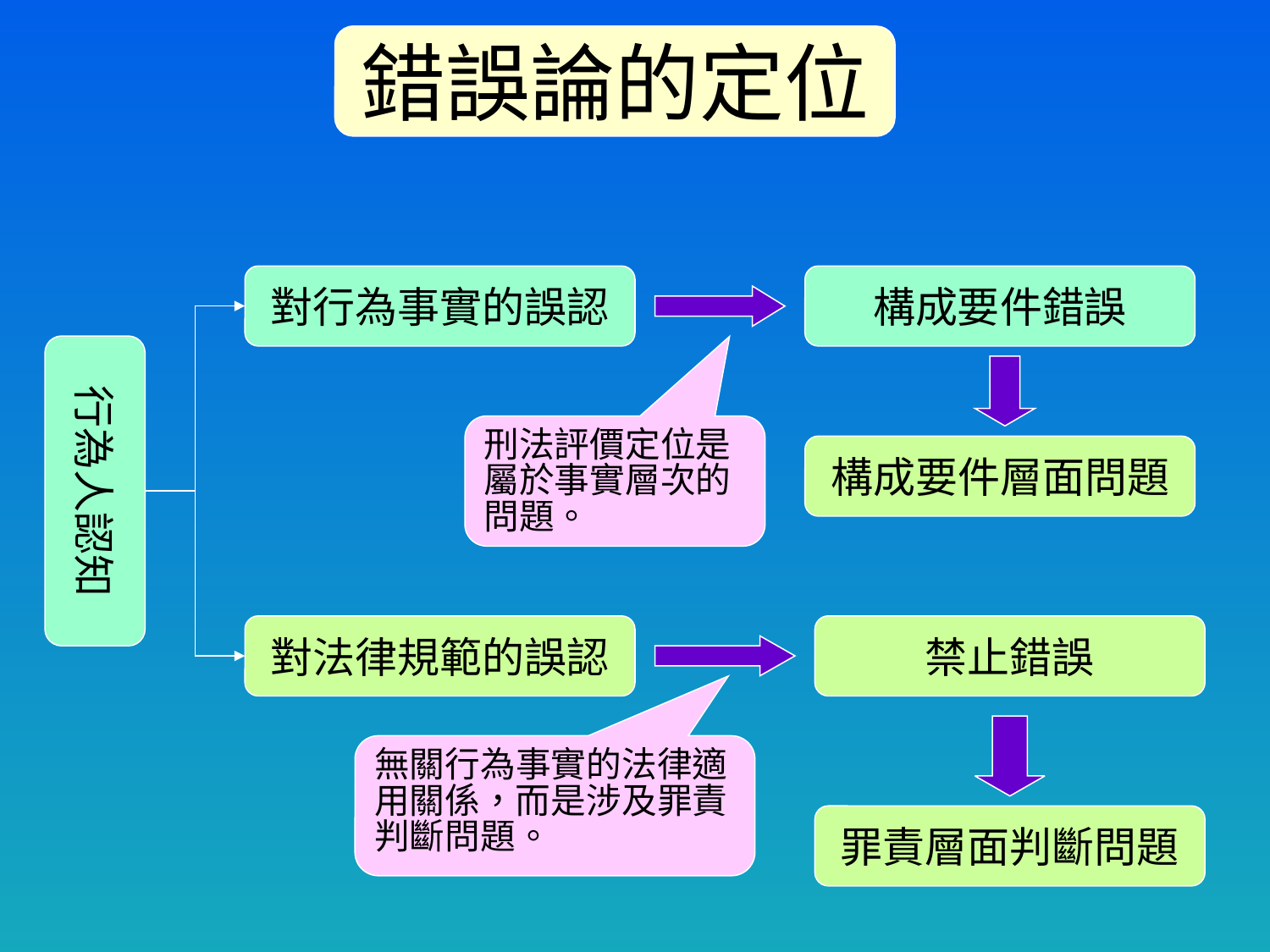

錯誤論的定位
對行為事實的誤認
構成要件錯誤

行為人認知

刑法評價定位是屬於事實層次的問題。
構成要件層面問題
對法律規範的誤認
禁止錯誤

無關行為事實的法律適用關係，而是涉及罪責判斷問題。
罪責層面判斷問題